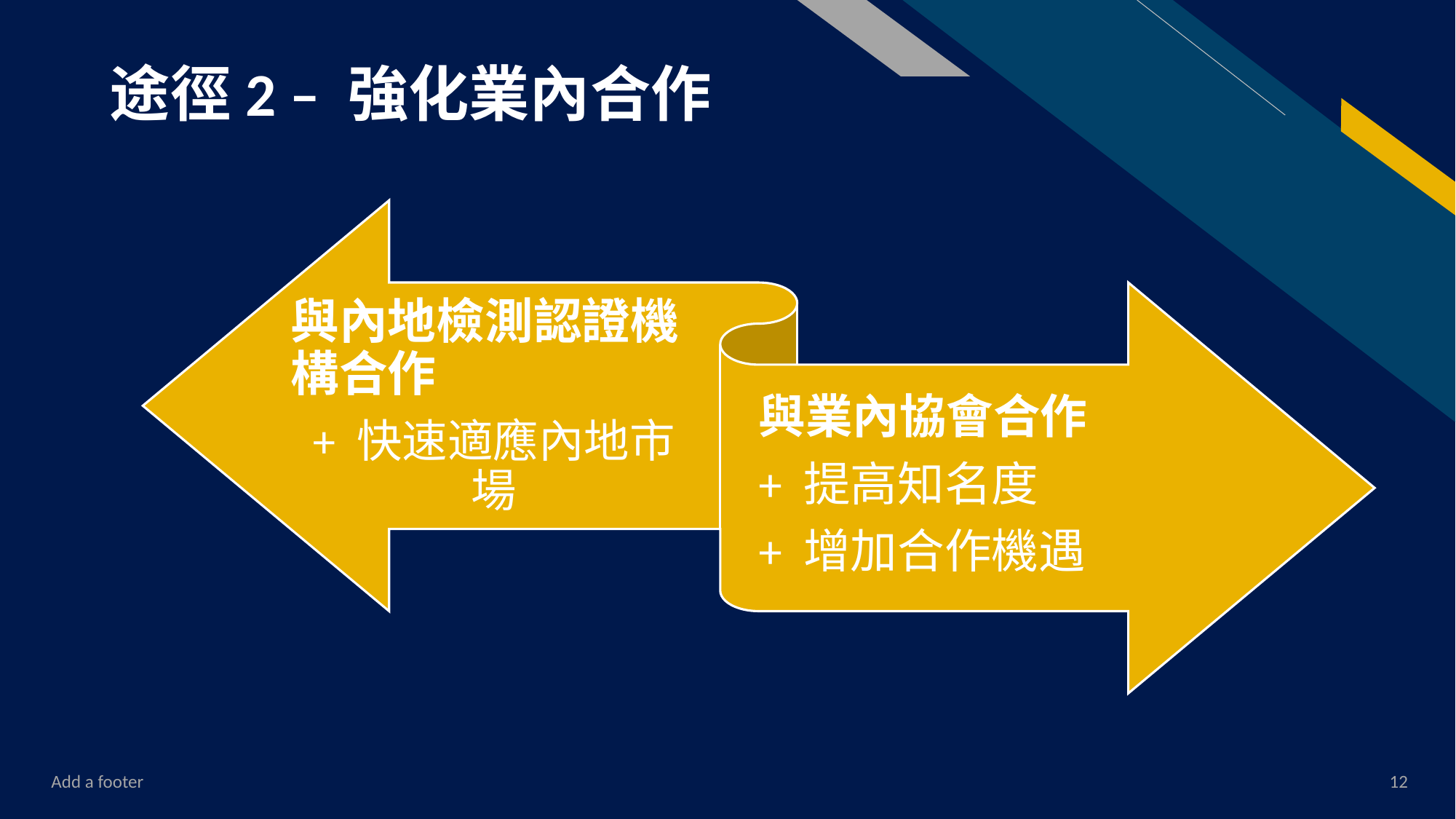

途徑2 – 強化業內合作
與內地檢測認證機構合作
+ 快速適應內地市場
與業內協會合作
+ 提高知名度
+ 增加合作機遇
Add a footer
12